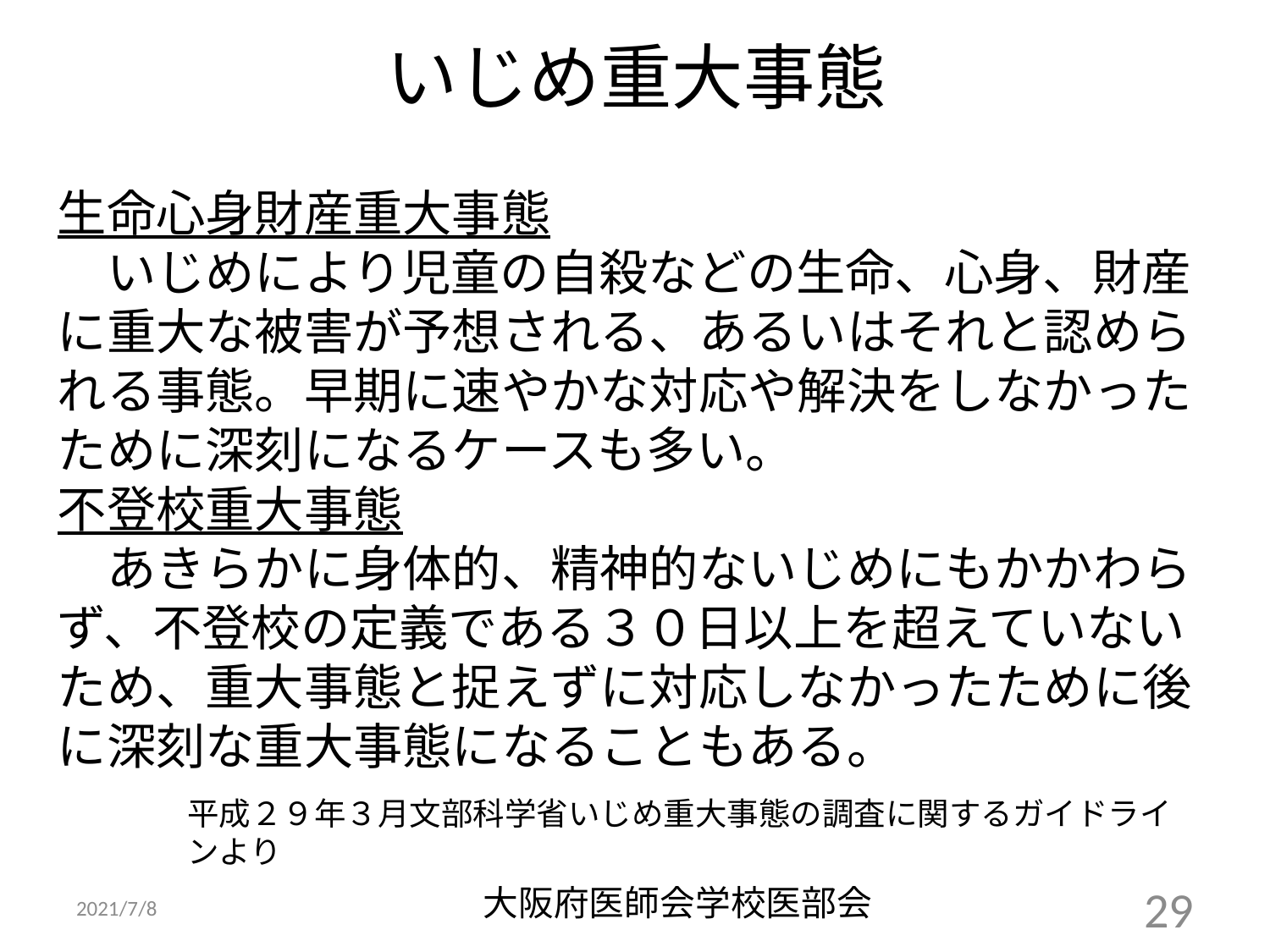

# いじめ重大事態
生命心身財産重大事態
　いじめにより児童の自殺などの生命、心身、財産に重大な被害が予想される、あるいはそれと認められる事態。早期に速やかな対応や解決をしなかったために深刻になるケースも多い。
不登校重大事態
　あきらかに身体的、精神的ないじめにもかかわらず、不登校の定義である３０日以上を超えていないため、重大事態と捉えずに対応しなかったために後に深刻な重大事態になることもある。
平成２９年３月文部科学省いじめ重大事態の調査に関するガイドラインより
大阪府医師会学校医部会
2021/7/8
29